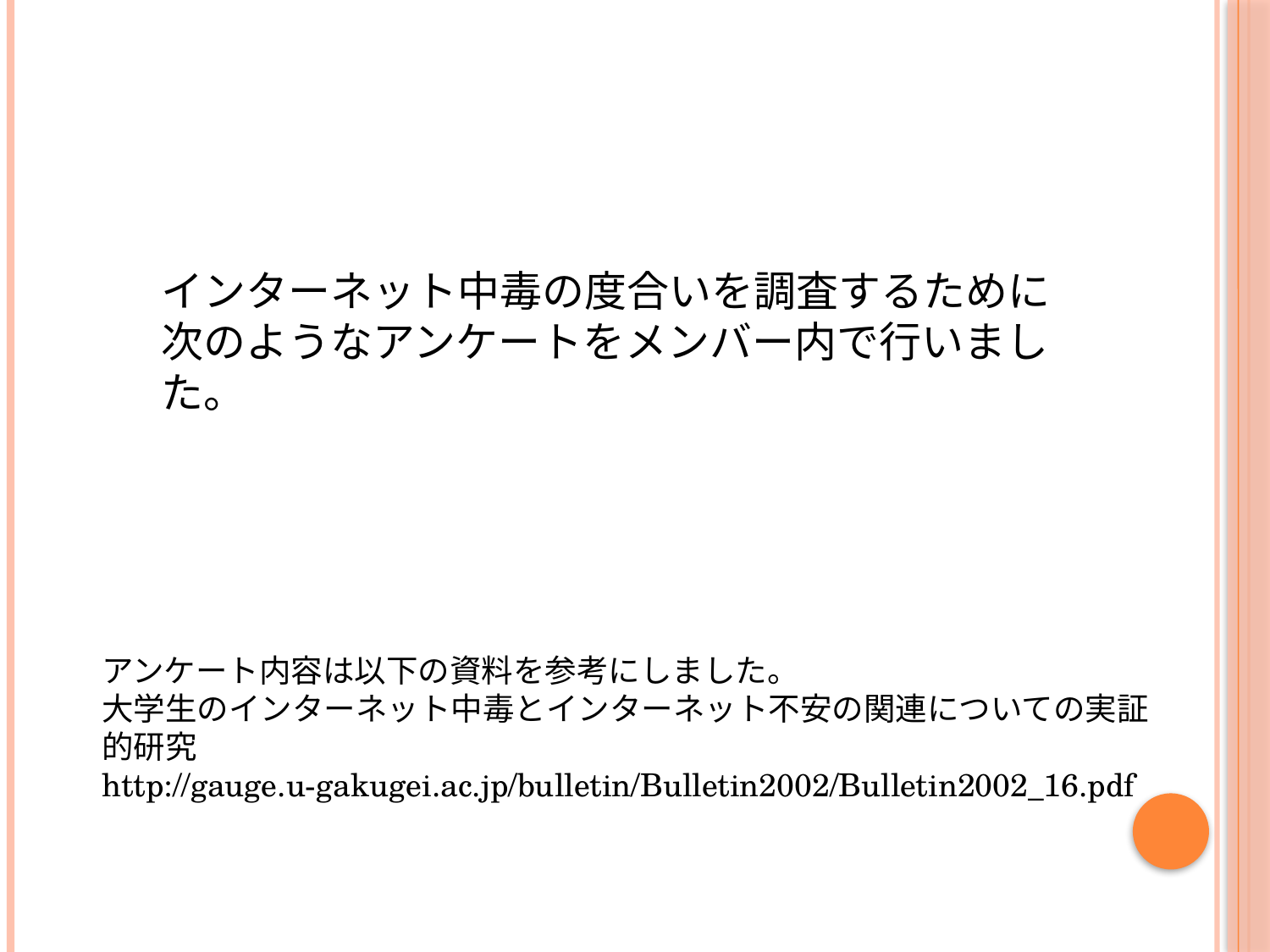

インターネット中毒の度合いを調査するために
次のようなアンケートをメンバー内で行いました。
アンケート内容は以下の資料を参考にしました。
大学生のインターネット中毒とインターネット不安の関連についての実証的研究
http://gauge.u-gakugei.ac.jp/bulletin/Bulletin2002/Bulletin2002_16.pdf